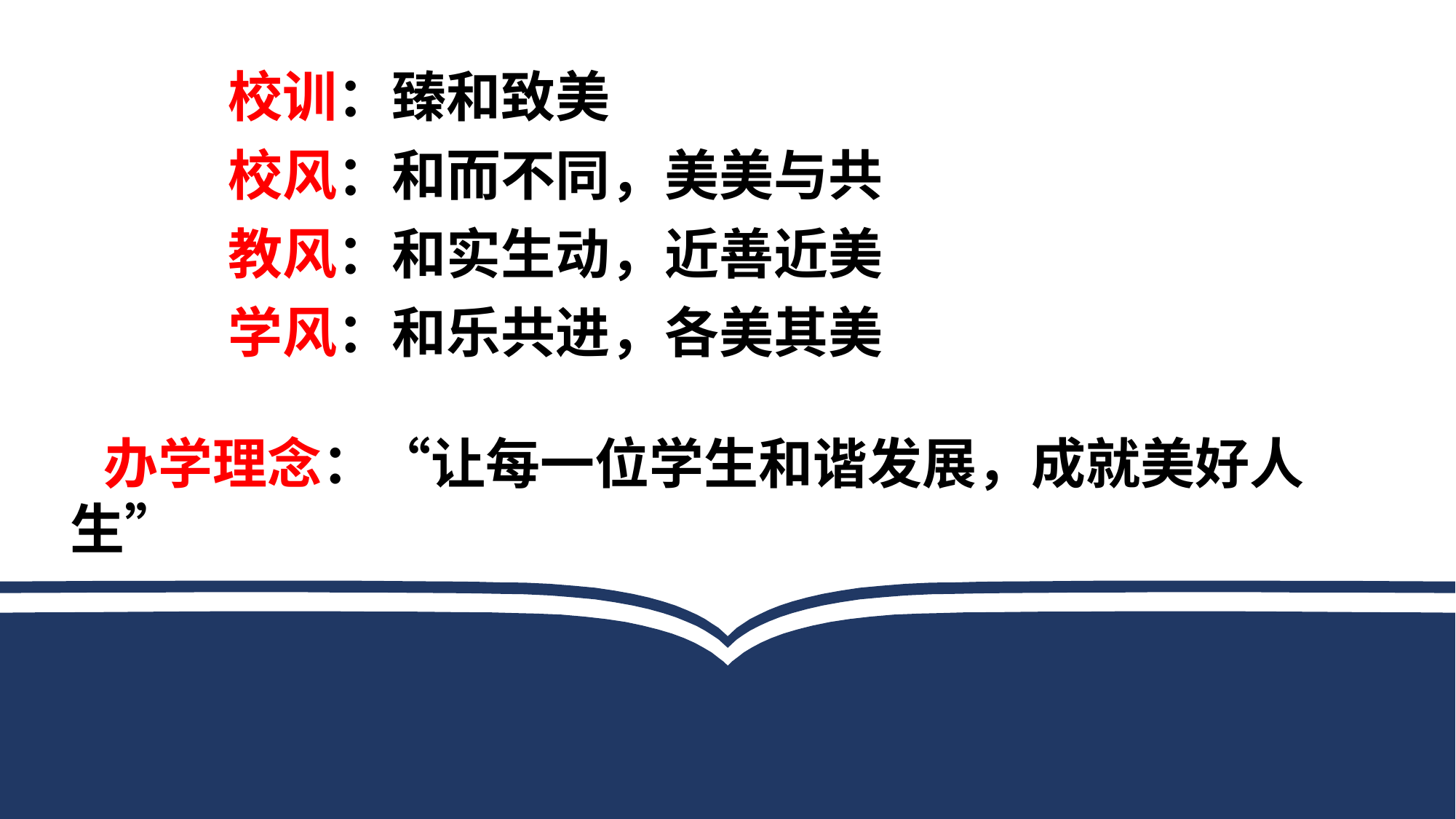

校训：臻和致美
         校风：和而不同，美美与共
         教风：和实生动，近善近美
         学风：和乐共进，各美其美

办学理念：“让每一位学生和谐发展，成就美好人生”